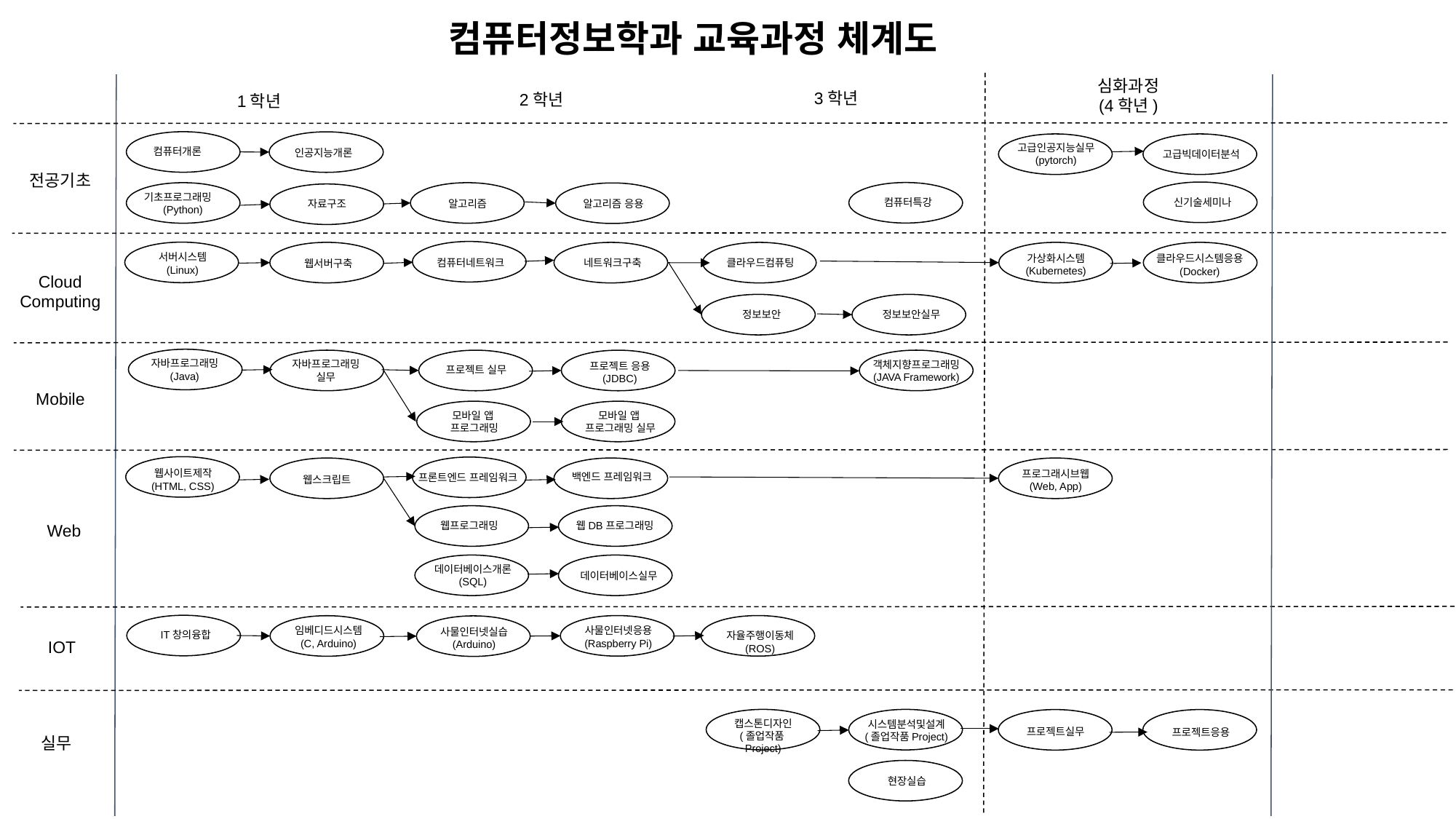

컴퓨터정보학과 교육과정 체계도
심화과정
(4학년)
2학년
3학년
1학년

고급인공지능실무
(pytorch)
컴퓨터개론
인공지능개론
고급빅데이터분석
전공기초

기초프로그래밍
(Python)
신기술세미나
컴퓨터특강
알고리즘
알고리즘 응용
자료구조

서버시스템
(Linux)
가상화시스템
(Kubernetes)
클라우드시스템응용
(Docker)
네트워크구축
컴퓨터네트워크
클라우드컴퓨팅
웹서버구축
Cloud
Computing

정보보안
정보보안실무

자바프로그래밍
(Java)
자바프로그래밍
실무
객체지향프로그래밍
(JAVA Framework)
프로젝트 응용
(JDBC)
프로젝트 실무
Mobile

모바일 앱
프로그래밍
모바일 앱
프로그래밍 실무

웹사이트제작
(HTML, CSS)
프로그래시브웹
(Web, App)
백엔드 프레임워크
프론트엔드 프레임워크
웹스크립트
 Web

웹프로그래밍
웹DB프로그래밍

데이터베이스개론
(SQL)
데이터베이스실무

임베디드시스템
(C, Arduino)
사물인터넷응용
(Raspberry Pi)
사물인터넷실습
(Arduino)
IOT
IT창의융합
자율주행이동체
(ROS)

캡스톤디자인
(졸업작품Project)
시스템분석및설계
(졸업작품Project)
실무
프로젝트실무
프로젝트응용

현장실습